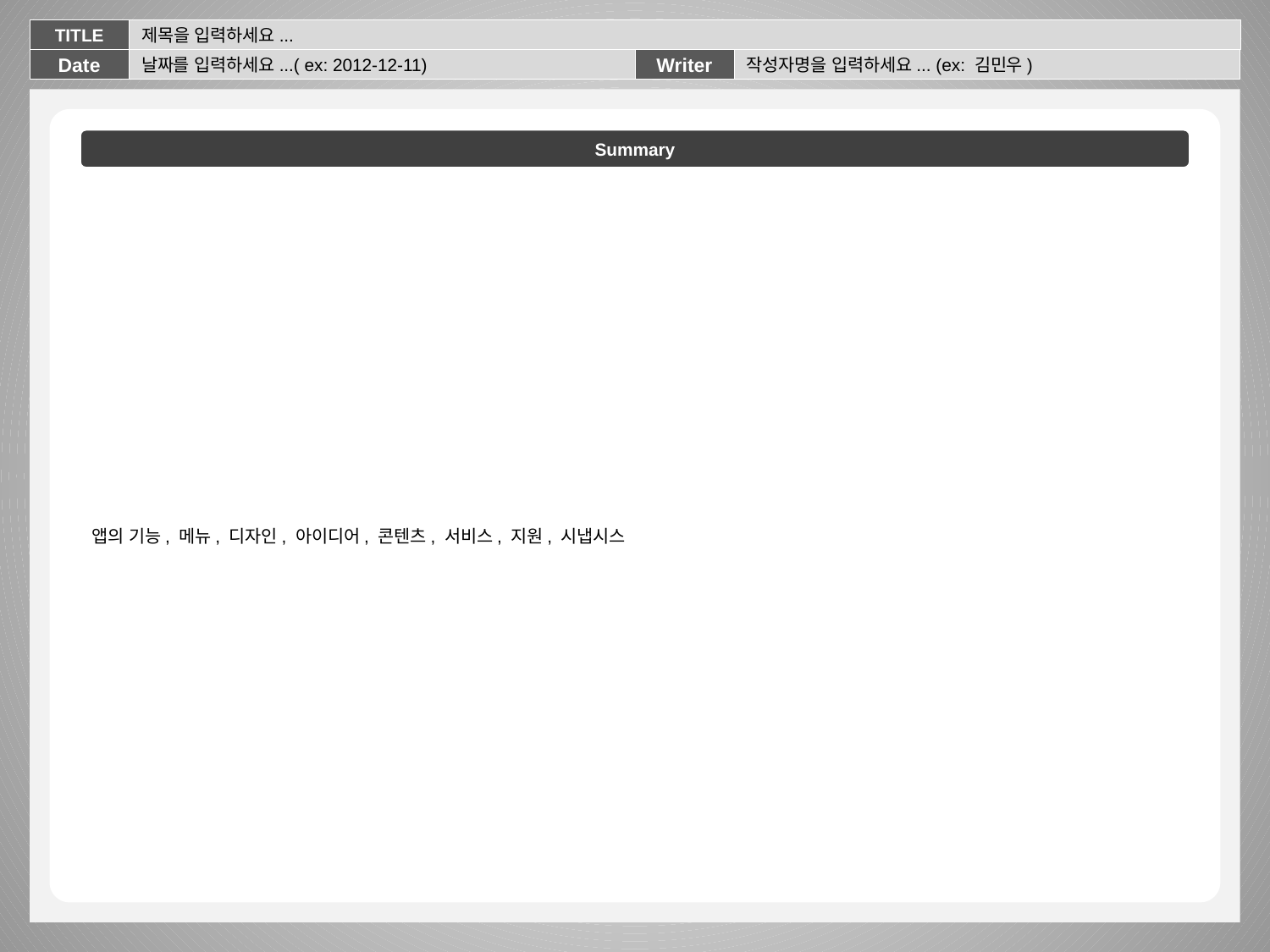

TITLE
제목을 입력하세요...
Date
날짜를 입력하세요...( ex: 2012-12-11)
Writer
작성자명을 입력하세요... (ex: 김민우)

Summary
앱의 기능, 메뉴, 디자인, 아이디어, 콘텐츠, 서비스, 지원, 시냅시스